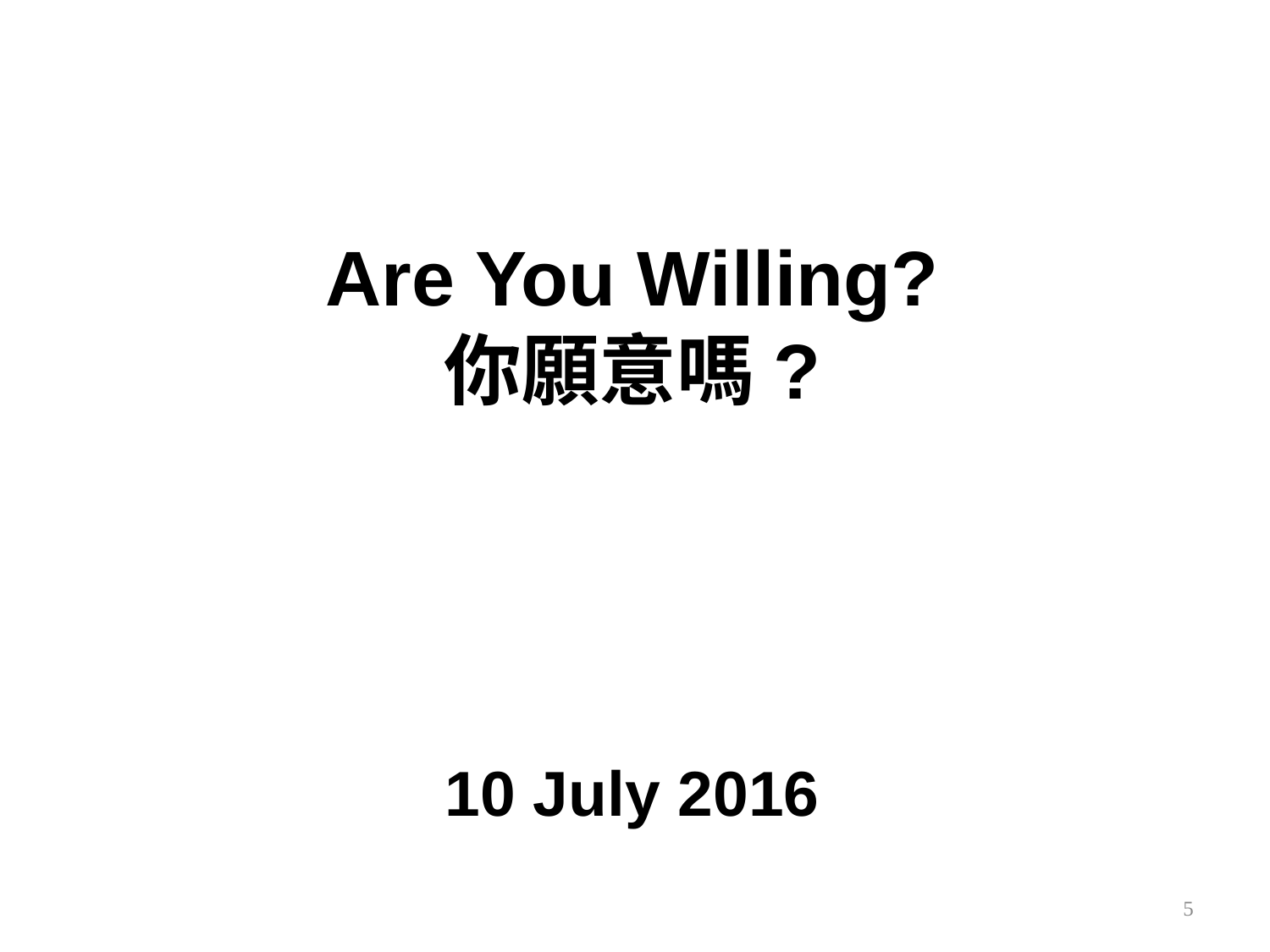

Are You Willing?
你願意嗎?

10 July 2016

5